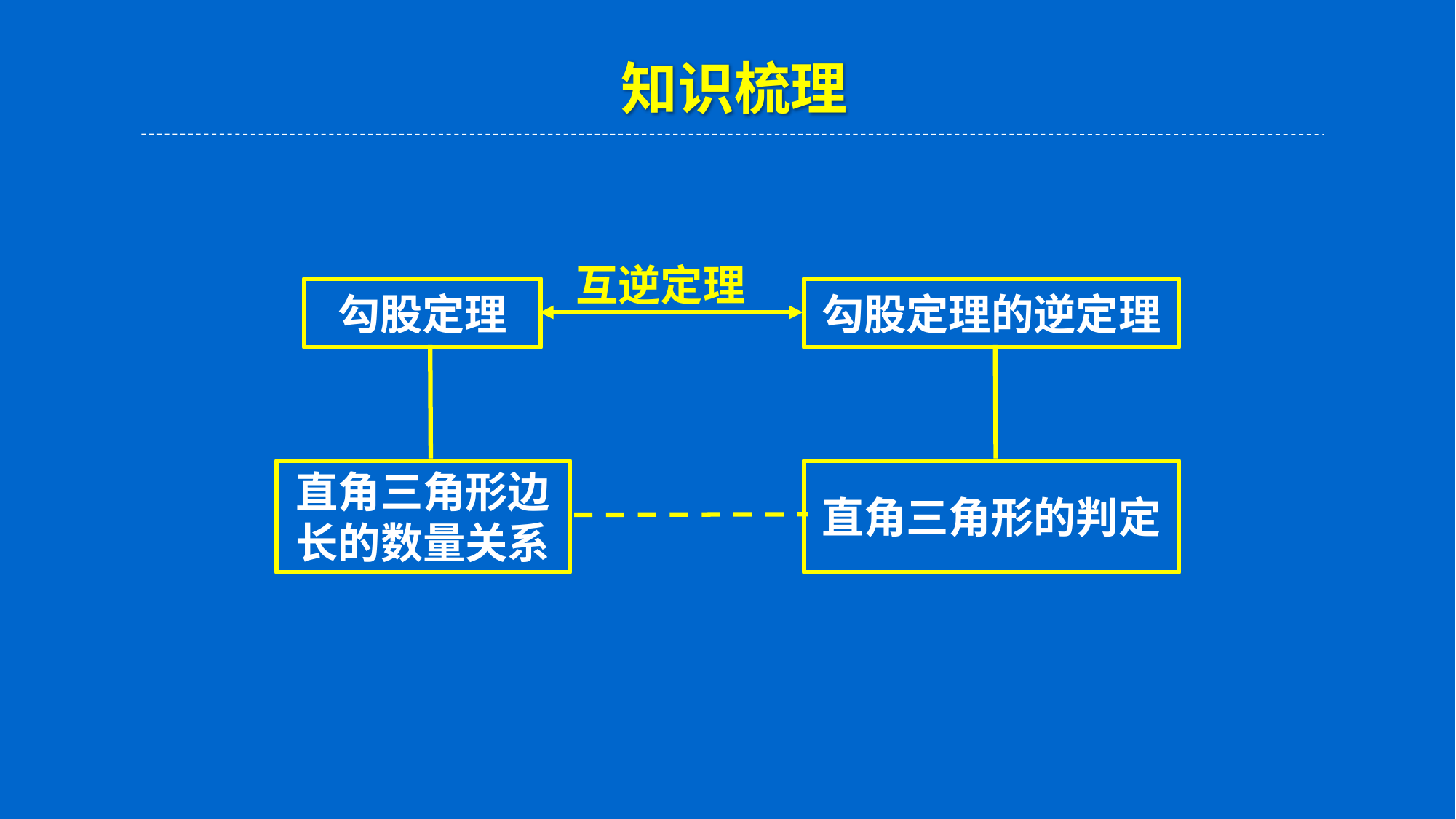

知识梳理
互逆定理
勾股定理
勾股定理的逆定理
直角三角形边长的数量关系
直角三角形的判定